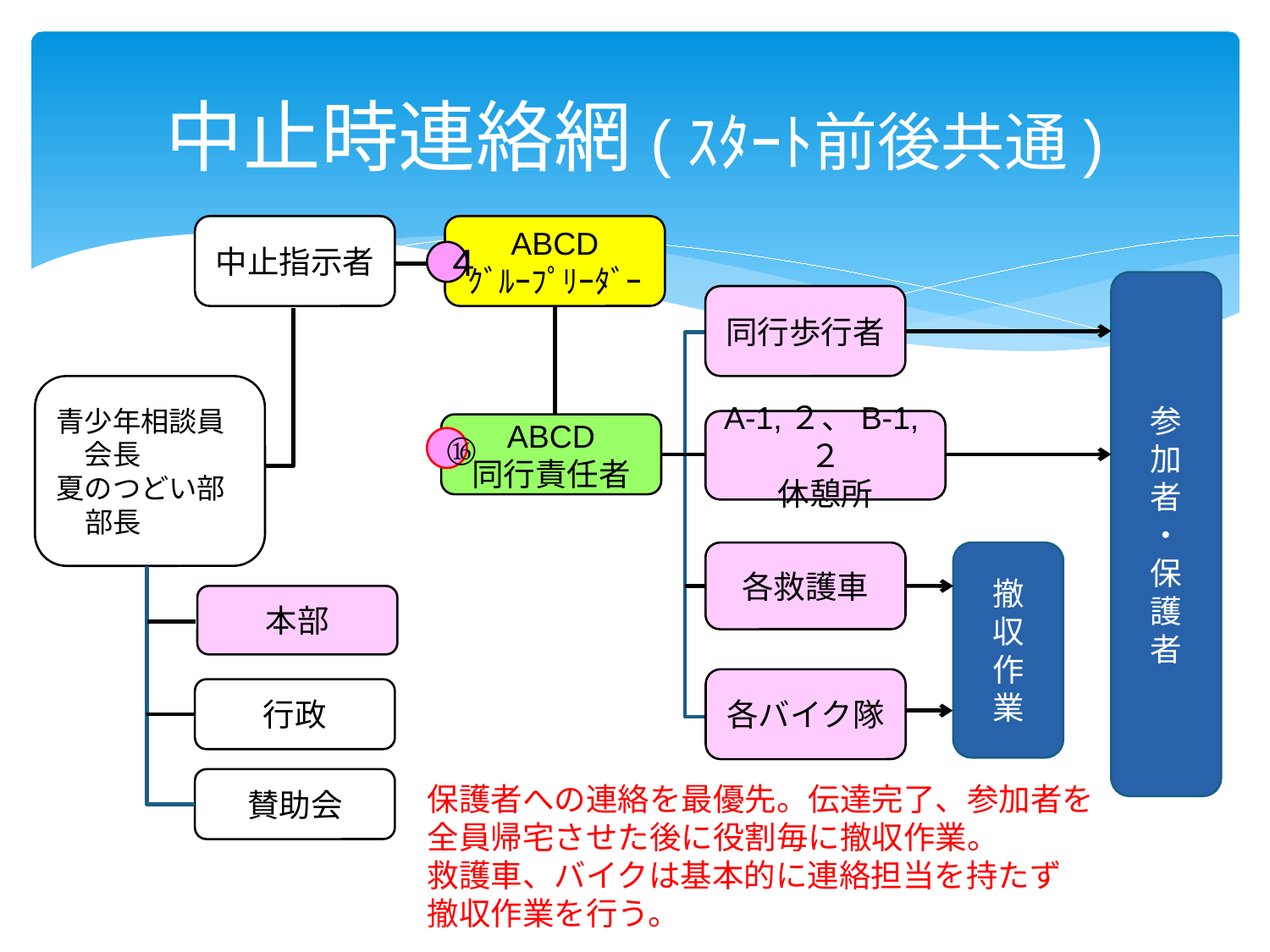

# 中止時連絡網(ｽﾀｰﾄ前後共通)
中止指示者
ABCD
ｸﾞﾙｰﾌﾟﾘｰﾀﾞｰ
４
参
加
者
・
保
護
者
同行歩行者

青少年相談員
　会長
夏のつどい部
　部長
A-1,２、B-1,２
休憩所
ABCD
同行責任者
⑯
各救護車
撤
収
作
業

本部
各バイク隊
行政
賛助会
保護者への連絡を最優先。伝達完了、参加者を
全員帰宅させた後に役割毎に撤収作業。
救護車、バイクは基本的に連絡担当を持たず
撤収作業を行う。